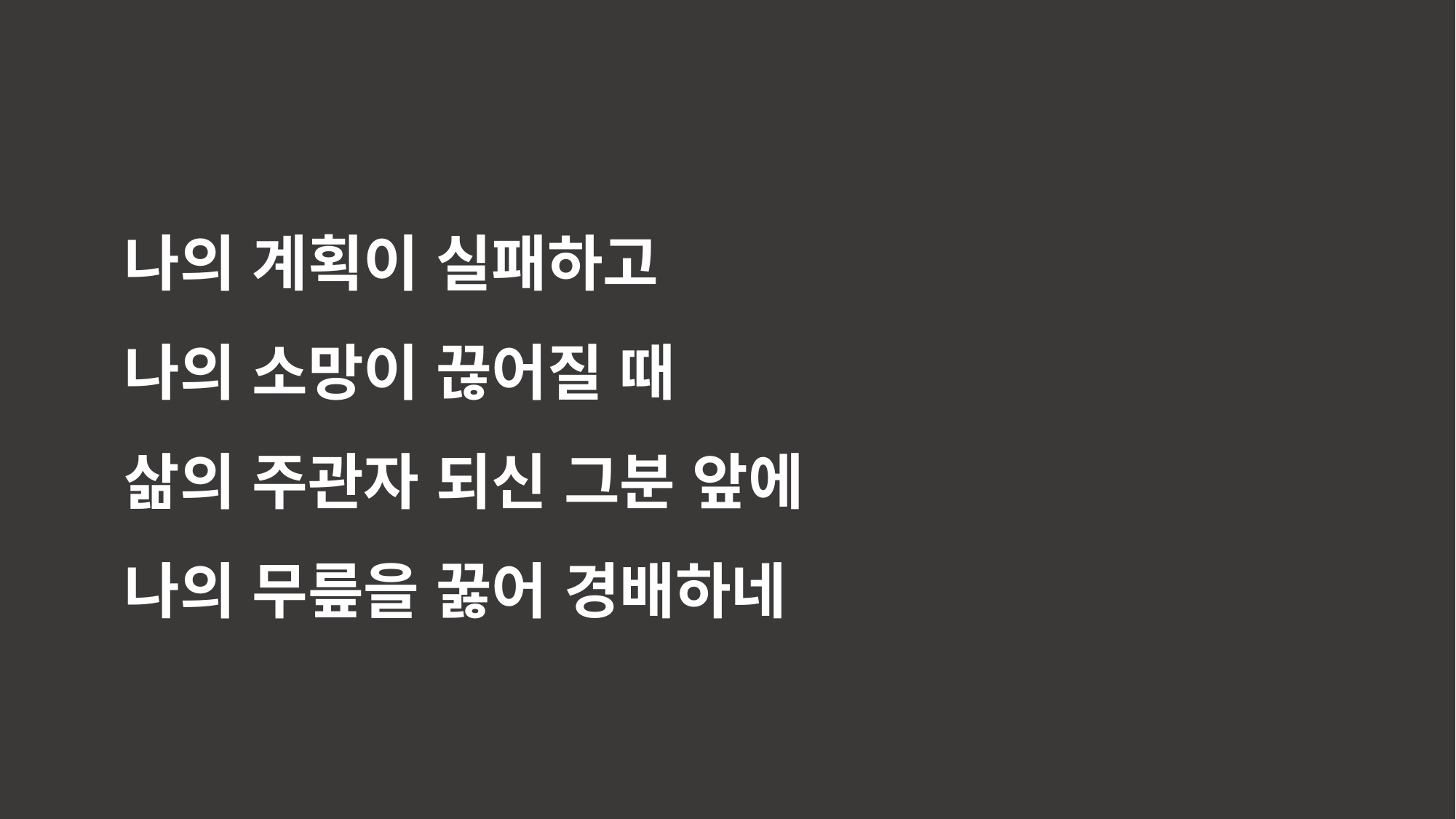

나의 계획이 실패하고
나의 소망이 끊어질 때
삶의 주관자 되신 그분 앞에
나의 무릎을 꿇어 경배하네